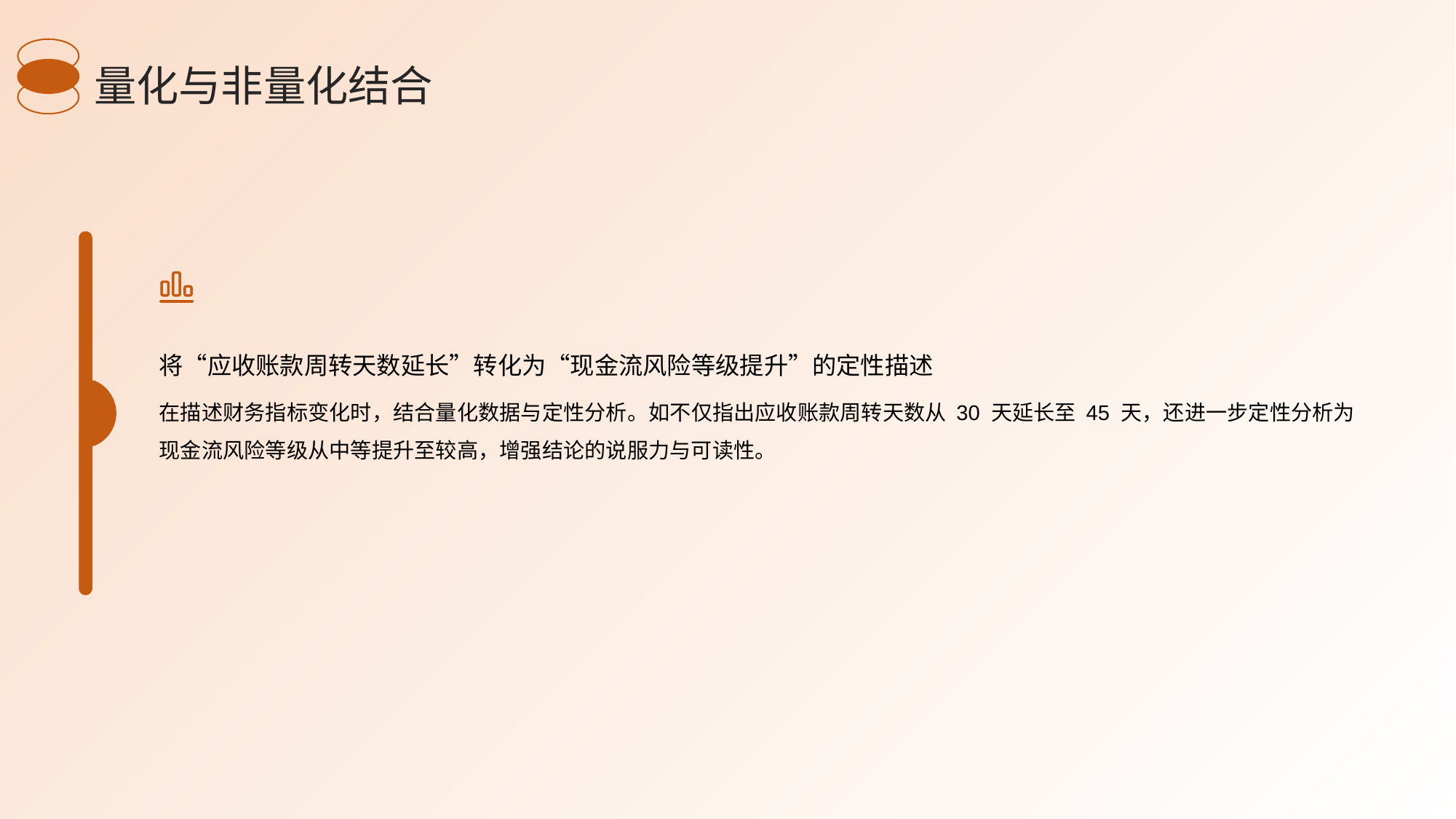

量化与非量化结合

将“应收账款周转天数延长”转化为“现金流风险等级提升”的定性描述
在描述财务指标变化时，结合量化数据与定性分析。如不仅指出应收账款周转天数从 30 天延长至 45 天，还进一步定性分析为现金流风险等级从中等提升至较高，增强结论的说服力与可读性。